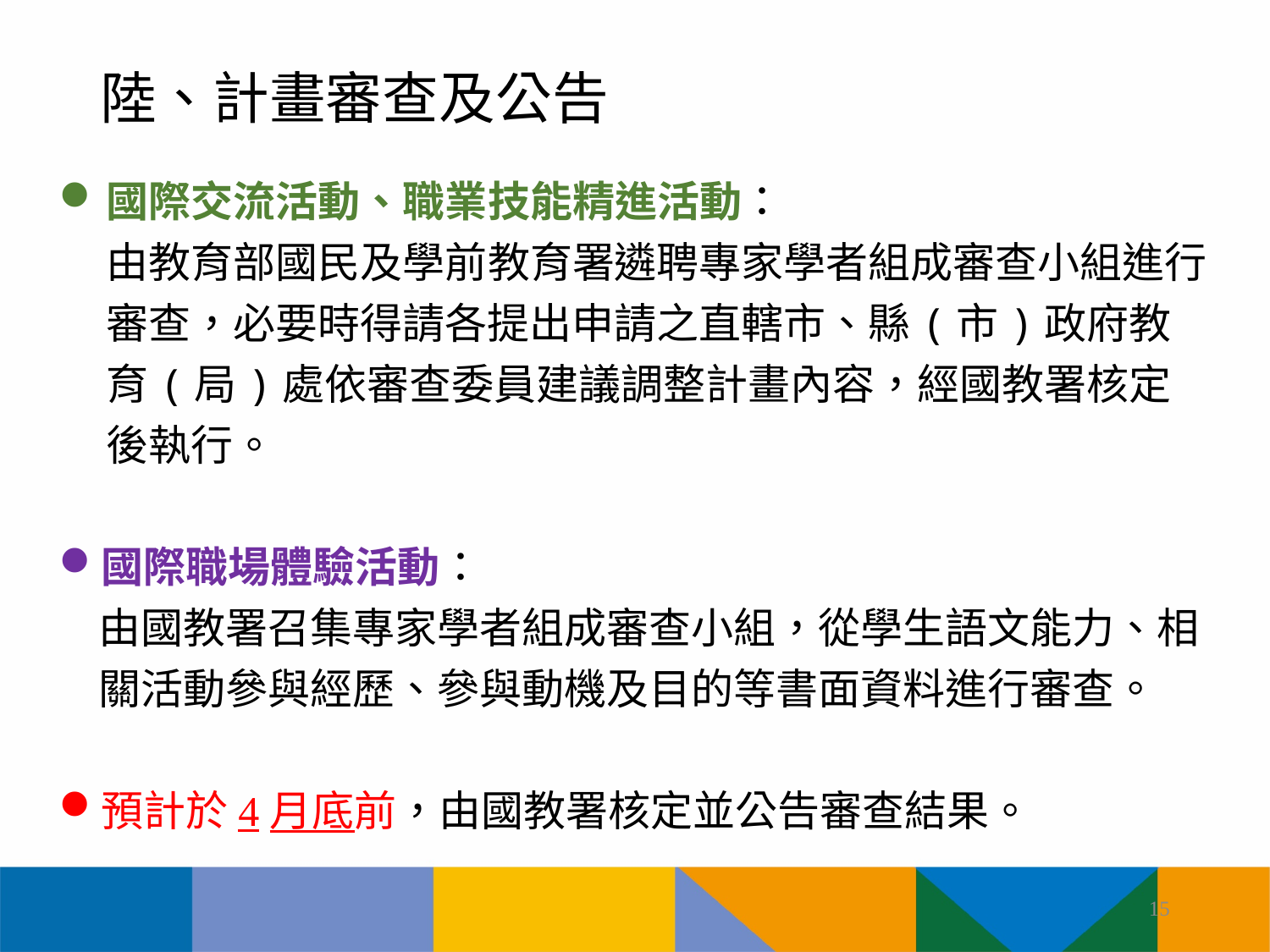

# 陸、計畫審查及公告
國際交流活動、職業技能精進活動：
由教育部國民及學前教育署遴聘專家學者組成審查小組進行審查，必要時得請各提出申請之直轄市、縣(市)政府教育(局)處依審查委員建議調整計畫內容，經國教署核定後執行。

國際職場體驗活動：
由國教署召集專家學者組成審查小組，從學生語文能力、相關活動參與經歷、參與動機及目的等書面資料進行審查。

預計於4月底前，由國教署核定並公告審查結果。

15